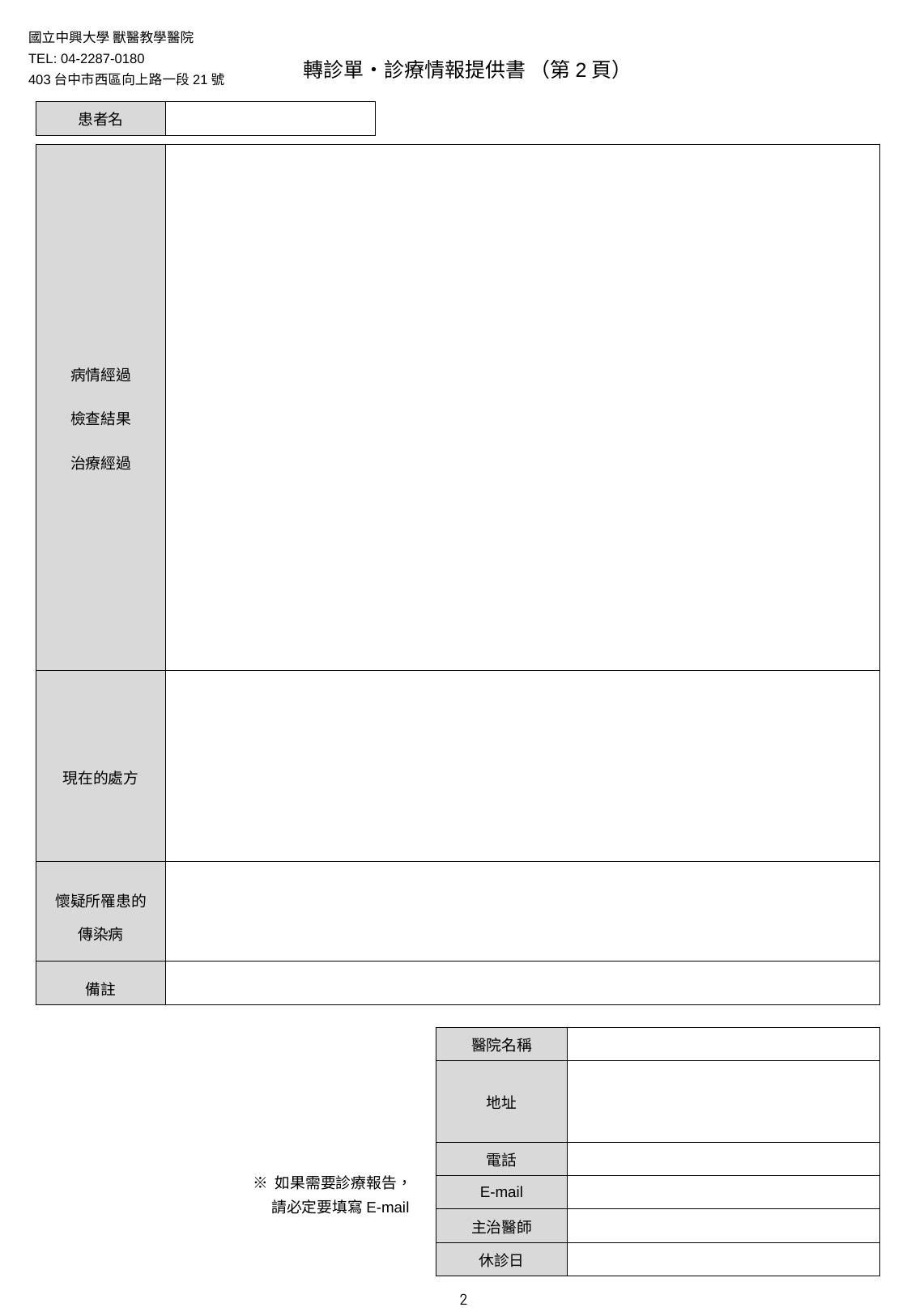

國立中興大學 獸醫教學醫院
TEL: 04-2287-0180
403台中市西區向上路一段21號
轉診單・診療情報提供書 （第2頁）
| 患者名 |  |
| --- | --- |
| 病情經過 檢查結果 治療經過 |  |
| --- | --- |
| 現在的處方 |  |
| 懷疑所罹患的傳染病 |  |
| 備註 |  |
| 醫院名稱 |  |
| --- | --- |
| 地址 |  |
| 電話 |  |
| E-mail |  |
| 主治醫師 |  |
| 休診日 |  |
※ 如果需要診療報告，
　 請必定要填寫E-mail
2